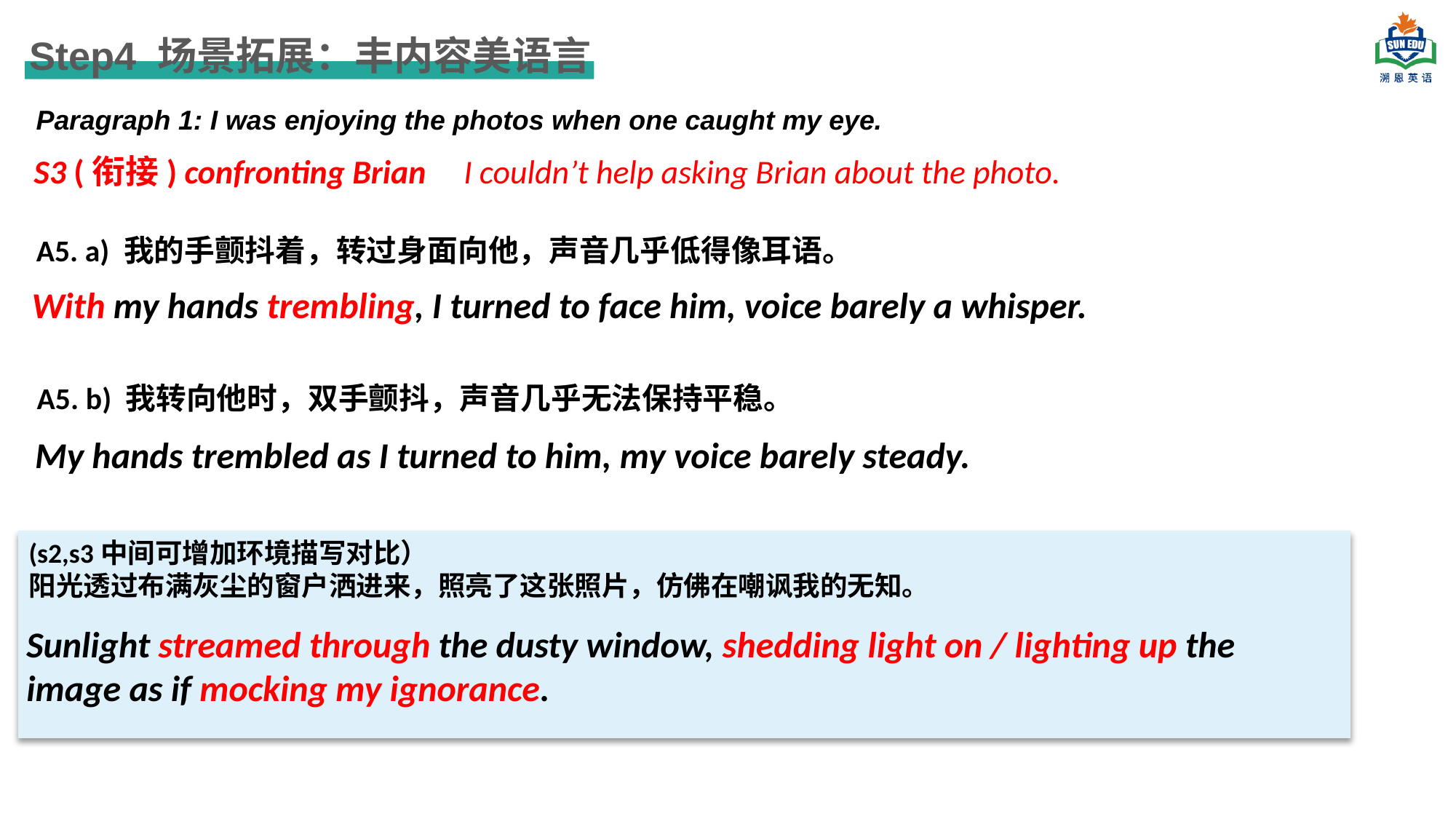

Step4 场景拓展：丰内容美语言

Paragraph 1: I was enjoying the photos when one caught my eye.
S3 (衔接) confronting Brian     I couldn’t help asking Brian about the photo.
A5. a) 我的手颤抖着，转过身面向他，声音几乎低得像耳语。
With my hands trembling, I turned to face him, voice barely a whisper.
A5. b) 我转向他时，双手颤抖，声音几乎无法保持平稳。
My hands trembled as I turned to him, my voice barely steady.
(s2,s3中间可增加环境描写对比）
阳光透过布满灰尘的窗户洒进来，照亮了这张照片，仿佛在嘲讽我的无知。

Sunlight streamed through the dusty window, shedding light on / lighting up the image as if mocking my ignorance.